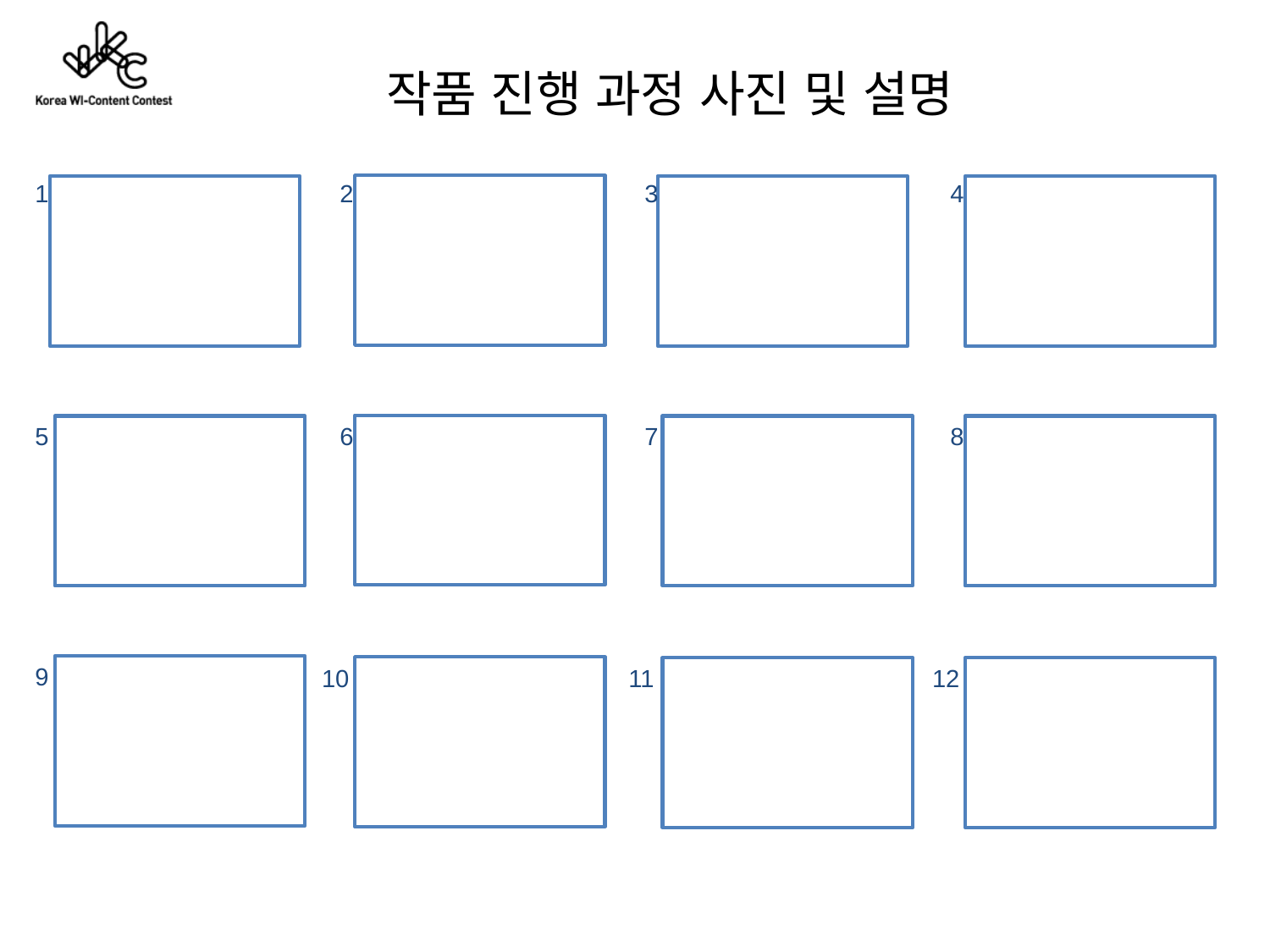

작품 진행 과정 사진 및 설명
1
2
3
4

5
6

7
8

9

10

11
12